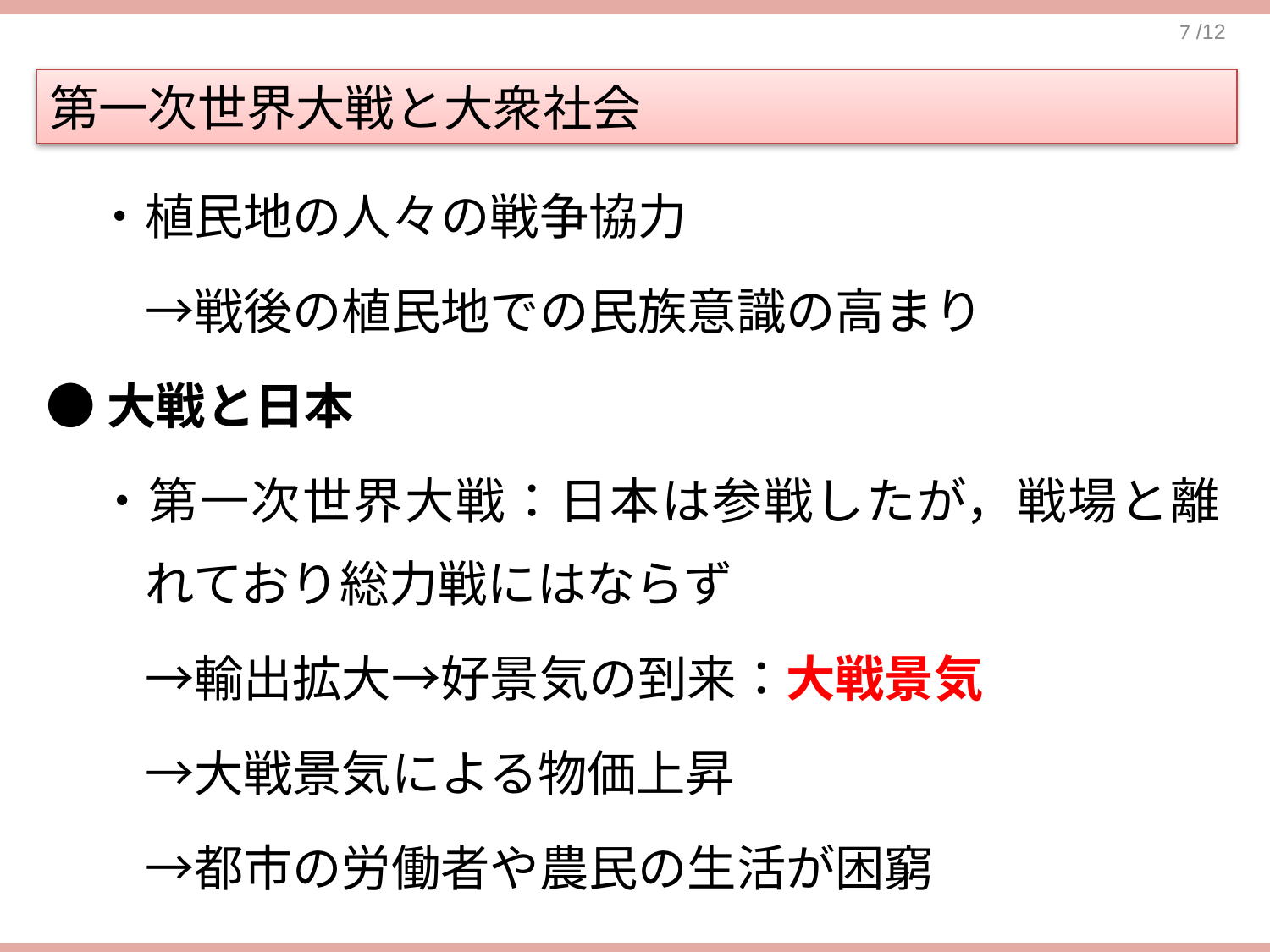

第一次世界大戦と大衆社会
　・植民地の人々の戦争協力
　　→戦後の植民地での民族意識の高まり
●大戦と日本
　・第一次世界大戦：日本は参戦したが，戦場と離れており総力戦にはならず
　　→輸出拡大→好景気の到来：大戦景気
　　→大戦景気による物価上昇
　　→都市の労働者や農民の生活が困窮